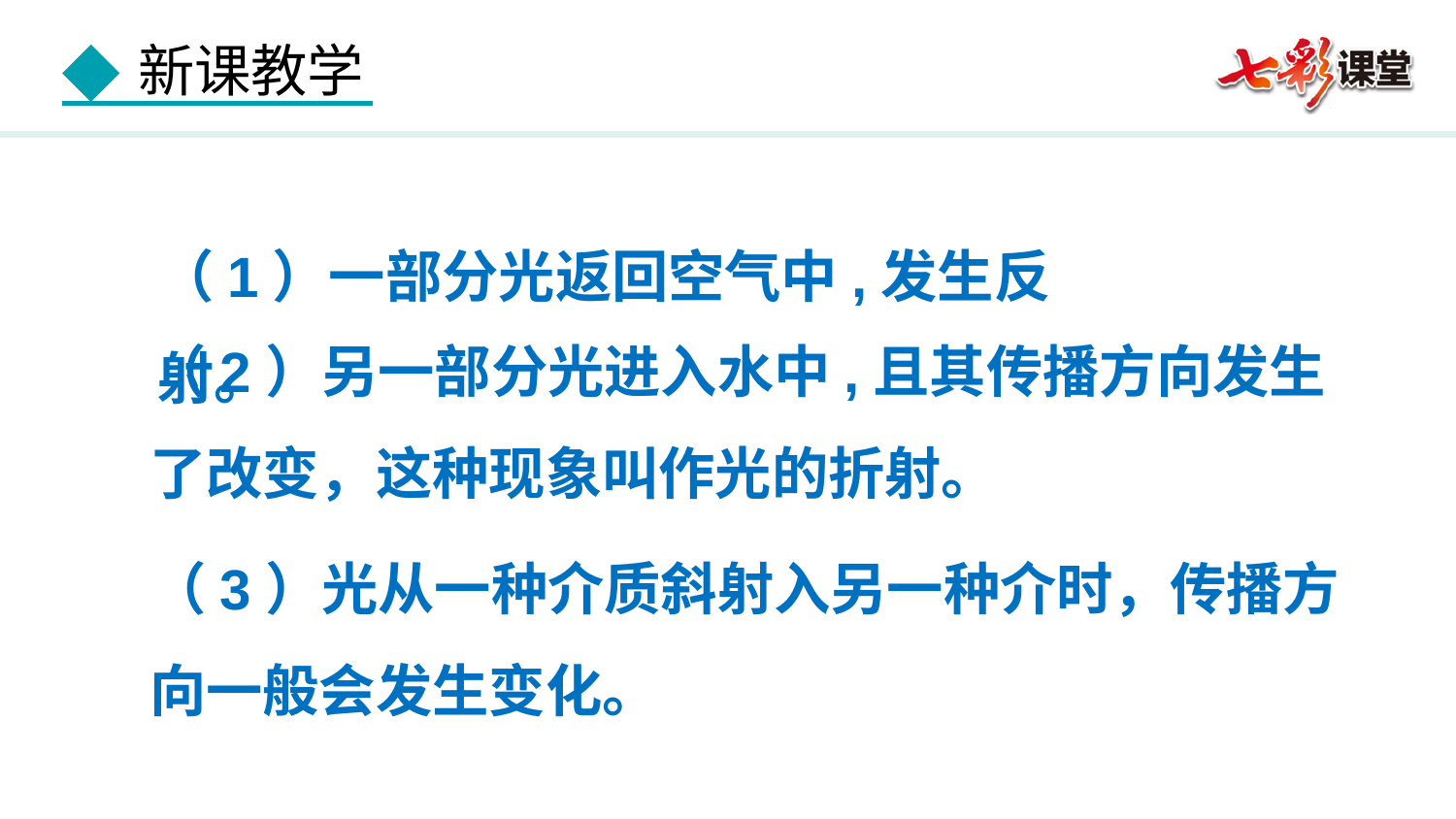

（1）一部分光返回空气中,发生反射。
（2）另一部分光进入水中,且其传播方向发生了改变，这种现象叫作光的折射。
（3）光从一种介质斜射入另一种介时，传播方向一般会发生变化。